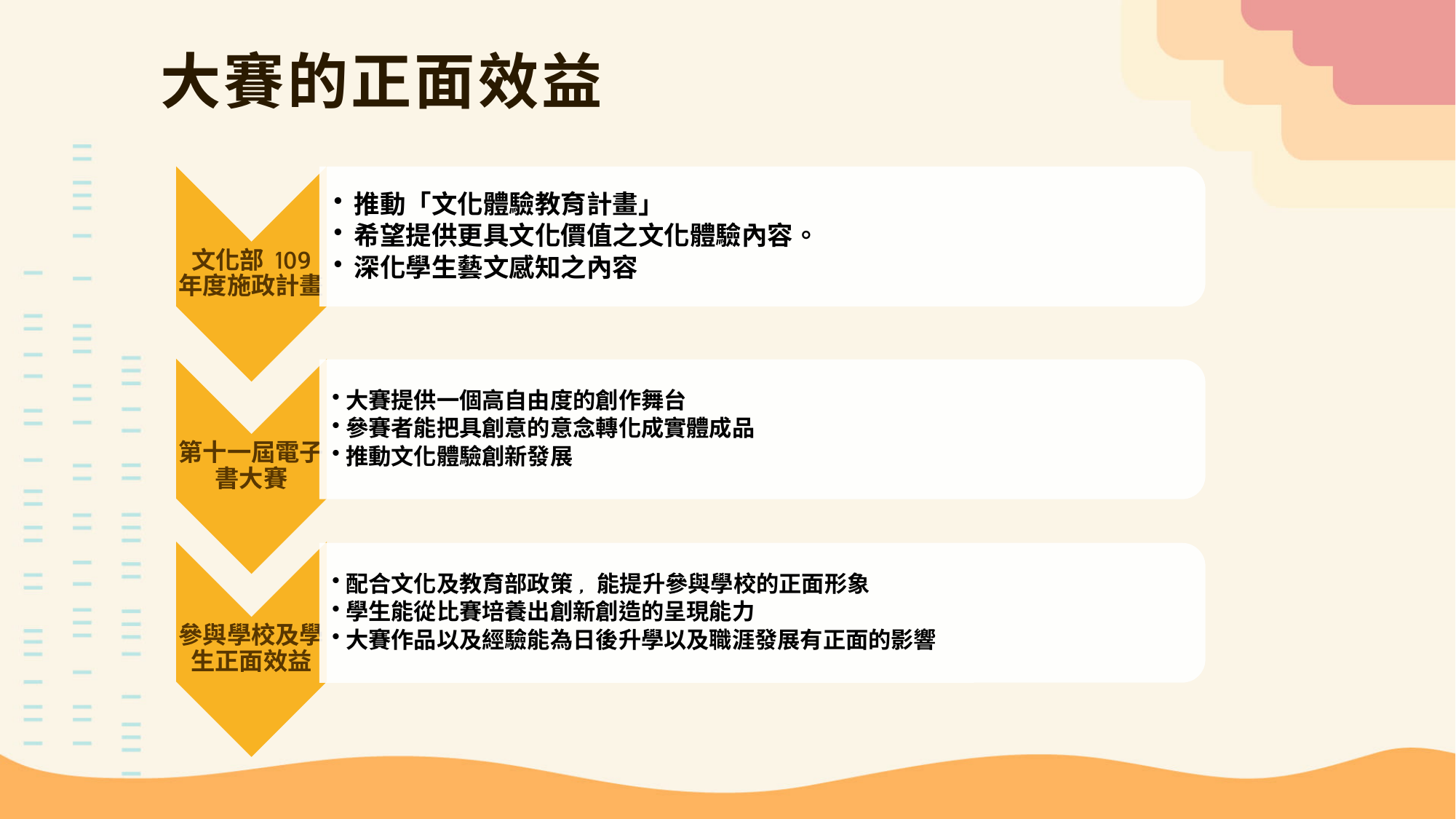

# 大賽的正面效益
文化部 109 年度施政計畫

推動「文化體驗教育計畫」
希望提供更具文化價值之文化體驗內容。
深化學生藝文感知之內容

第十一屆電子書大賽
大賽提供一個高自由度的創作舞台
參賽者能把具創意的意念轉化成實體成品
推動文化體驗創新發展
參與學校及學生正面效益
配合文化及教育部政策, 能提升參與學校的正面形象
學生能從比賽培養出創新創造的呈現能力
大賽作品以及經驗能為日後升學以及職涯發展有正面的影響